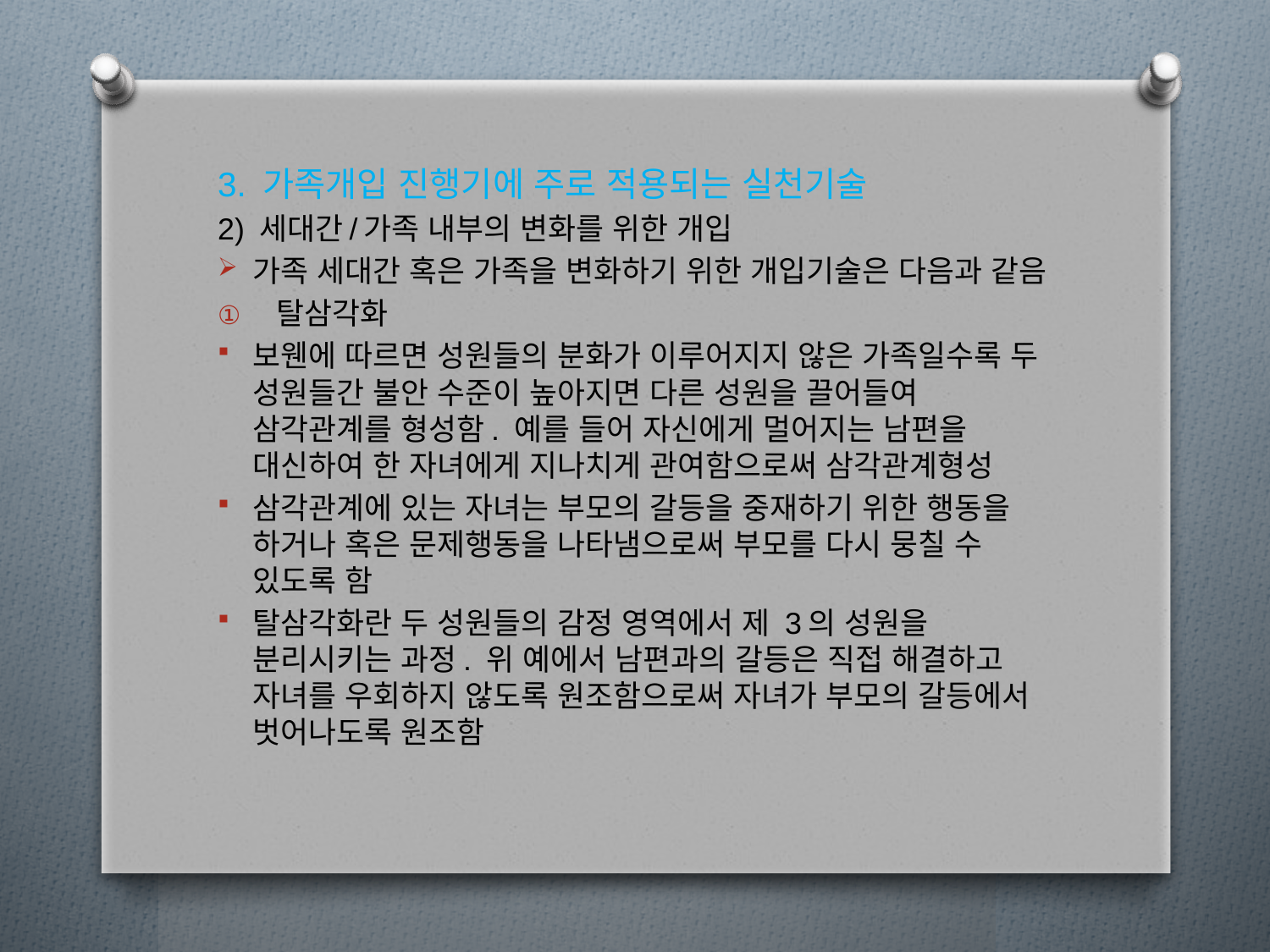

3. 가족개입 진행기에 주로 적용되는 실천기술
2) 세대간/가족 내부의 변화를 위한 개입
가족 세대간 혹은 가족을 변화하기 위한 개입기술은 다음과 같음
탈삼각화
보웬에 따르면 성원들의 분화가 이루어지지 않은 가족일수록 두 성원들간 불안 수준이 높아지면 다른 성원을 끌어들여 삼각관계를 형성함. 예를 들어 자신에게 멀어지는 남편을 대신하여 한 자녀에게 지나치게 관여함으로써 삼각관계형성
삼각관계에 있는 자녀는 부모의 갈등을 중재하기 위한 행동을 하거나 혹은 문제행동을 나타냄으로써 부모를 다시 뭉칠 수 있도록 함
탈삼각화란 두 성원들의 감정 영역에서 제 3의 성원을 분리시키는 과정. 위 예에서 남편과의 갈등은 직접 해결하고 자녀를 우회하지 않도록 원조함으로써 자녀가 부모의 갈등에서 벗어나도록 원조함